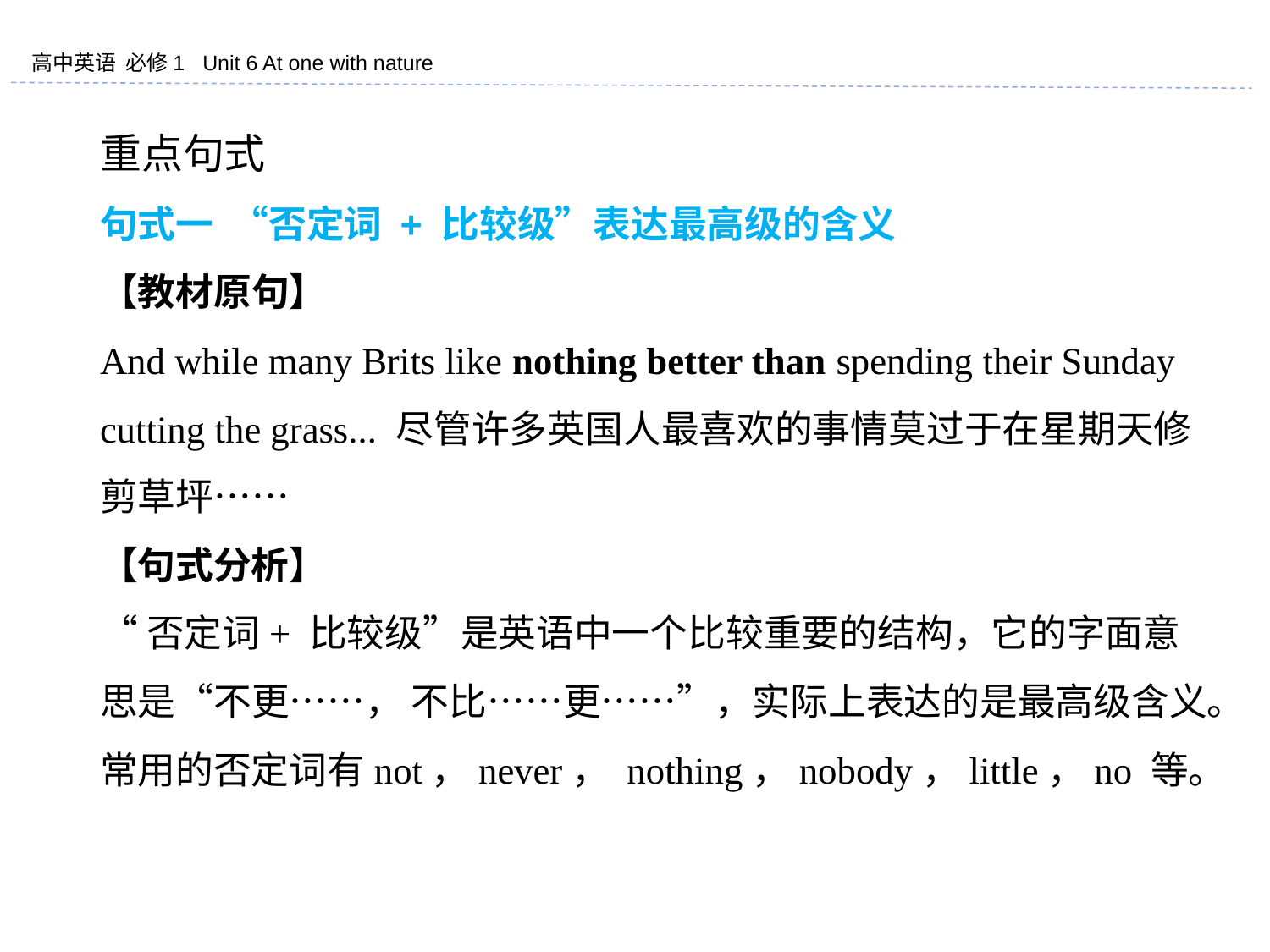

重点句式
句式一  “否定词 + 比较级”表达最高级的含义
【教材原句】
And while many Brits like nothing better than spending their Sunday cutting the grass... 尽管许多英国人最喜欢的事情莫过于在星期天修剪草坪……
【句式分析】
“否定词+ 比较级”是英语中一个比较重要的结构，它的字面意思是“不更……， 不比……更……”，实际上表达的是最高级含义。常用的否定词有not，never， nothing，nobody，little，no 等。